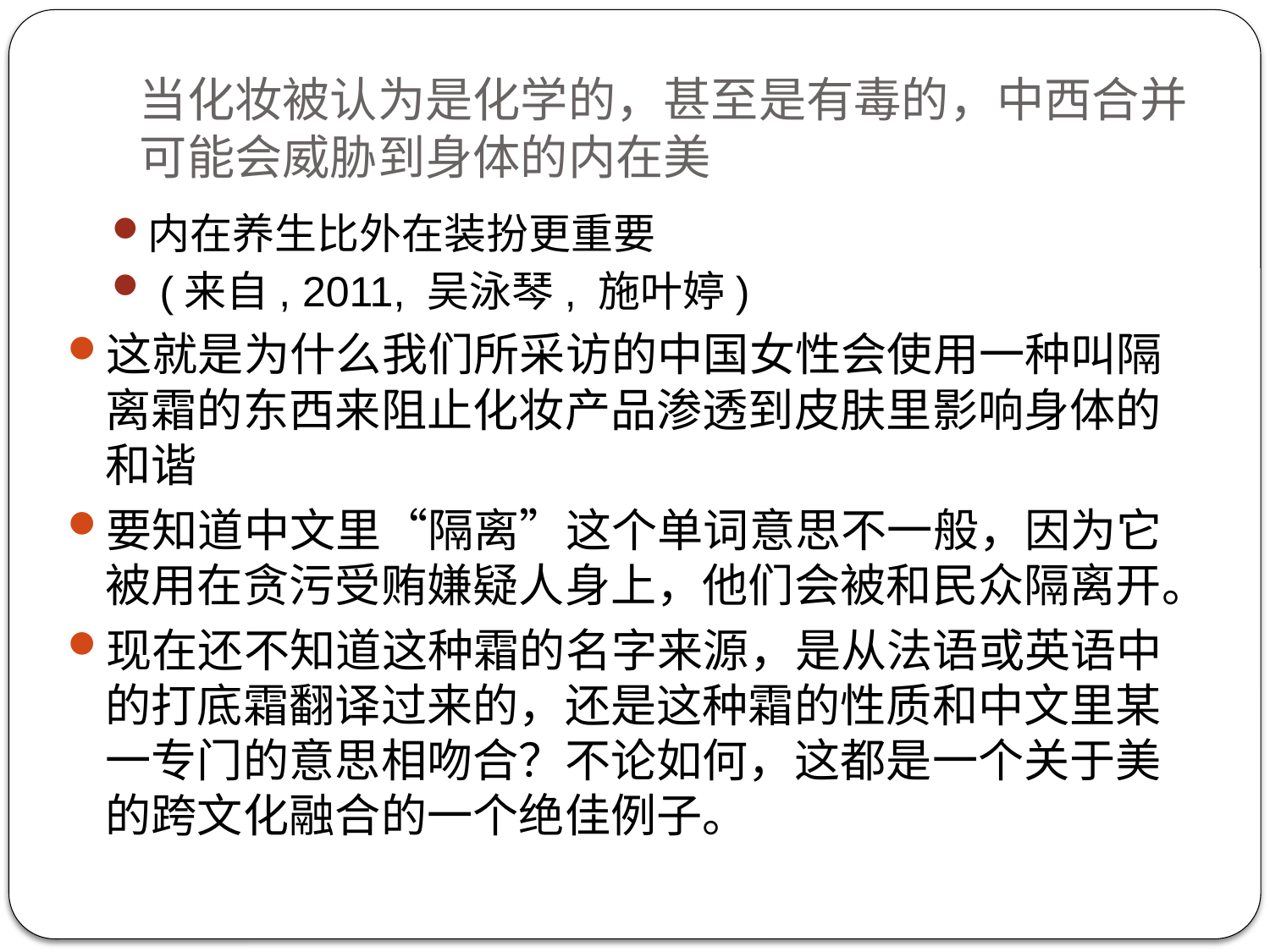

# 当化妆被认为是化学的，甚至是有毒的，中西合并可能会威胁到身体的内在美
内在养生比外在装扮更重要
 (来自, 2011, 吴泳琴, 施叶婷)
这就是为什么我们所采访的中国女性会使用一种叫隔离霜的东西来阻止化妆产品渗透到皮肤里影响身体的和谐
要知道中文里“隔离”这个单词意思不一般，因为它被用在贪污受贿嫌疑人身上，他们会被和民众隔离开。
现在还不知道这种霜的名字来源，是从法语或英语中的打底霜翻译过来的，还是这种霜的性质和中文里某一专门的意思相吻合？不论如何，这都是一个关于美的跨文化融合的一个绝佳例子。